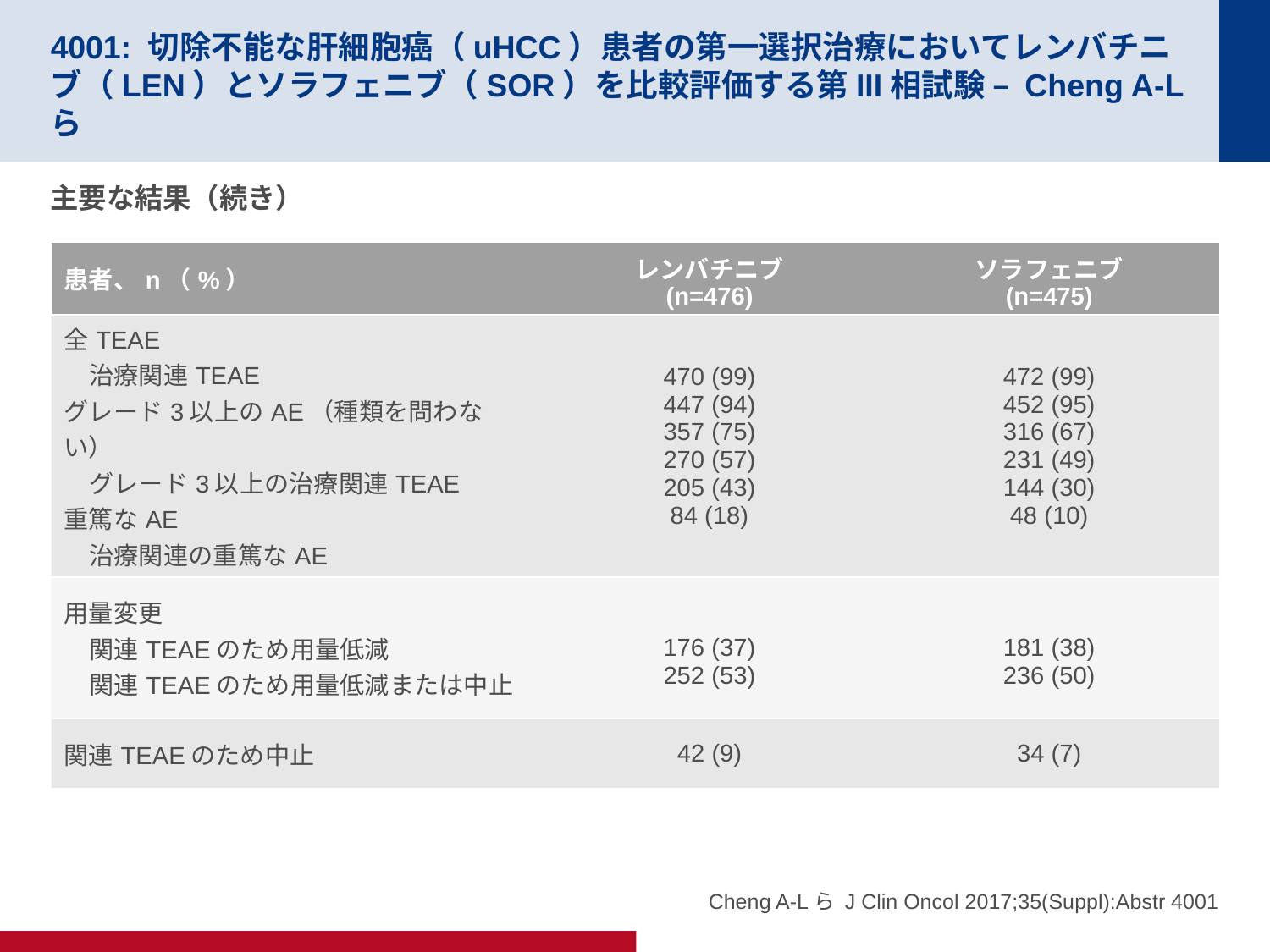

# 4001: 切除不能な肝細胞癌（uHCC）患者の第一選択治療においてレンバチニブ（LEN）とソラフェニブ（SOR）を比較評価する第III相試験 – Cheng A-Lら
主要な結果（続き）
| 患者、n（%） | レンバチニブ (n=476) | ソラフェニブ (n=475) |
| --- | --- | --- |
| 全TEAE 治療関連TEAE グレード3以上のAE（種類を問わない） グレード3以上の治療関連TEAE 重篤なAE 治療関連の重篤なAE | 470 (99) 447 (94) 357 (75) 270 (57) 205 (43) 84 (18) | 472 (99) 452 (95) 316 (67) 231 (49) 144 (30) 48 (10) |
| 用量変更 関連TEAEのため用量低減 関連TEAEのため用量低減または中止 | 176 (37) 252 (53) | 181 (38) 236 (50) |
| 関連TEAEのため中止 | 42 (9) | 34 (7) |
Cheng A-Lら J Clin Oncol 2017;35(Suppl):Abstr 4001